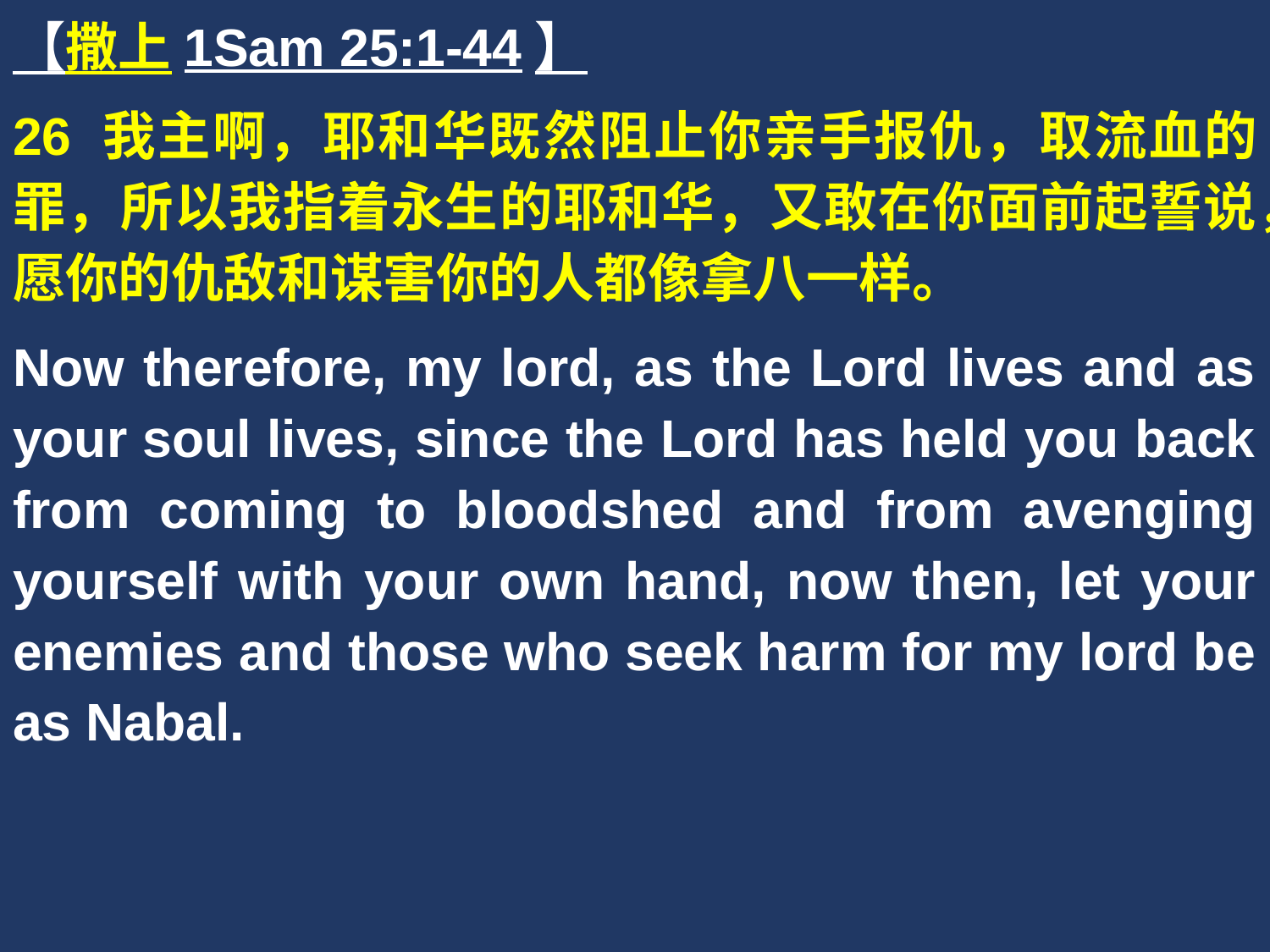

【撒上1Sam 25:1-44】
26 我主啊，耶和华既然阻止你亲手报仇，取流血的罪，所以我指着永生的耶和华，又敢在你面前起誓说，愿你的仇敌和谋害你的人都像拿八一样。
Now therefore, my lord, as the Lord lives and as your soul lives, since the Lord has held you back from coming to bloodshed and from avenging yourself with your own hand, now then, let your enemies and those who seek harm for my lord be as Nabal.